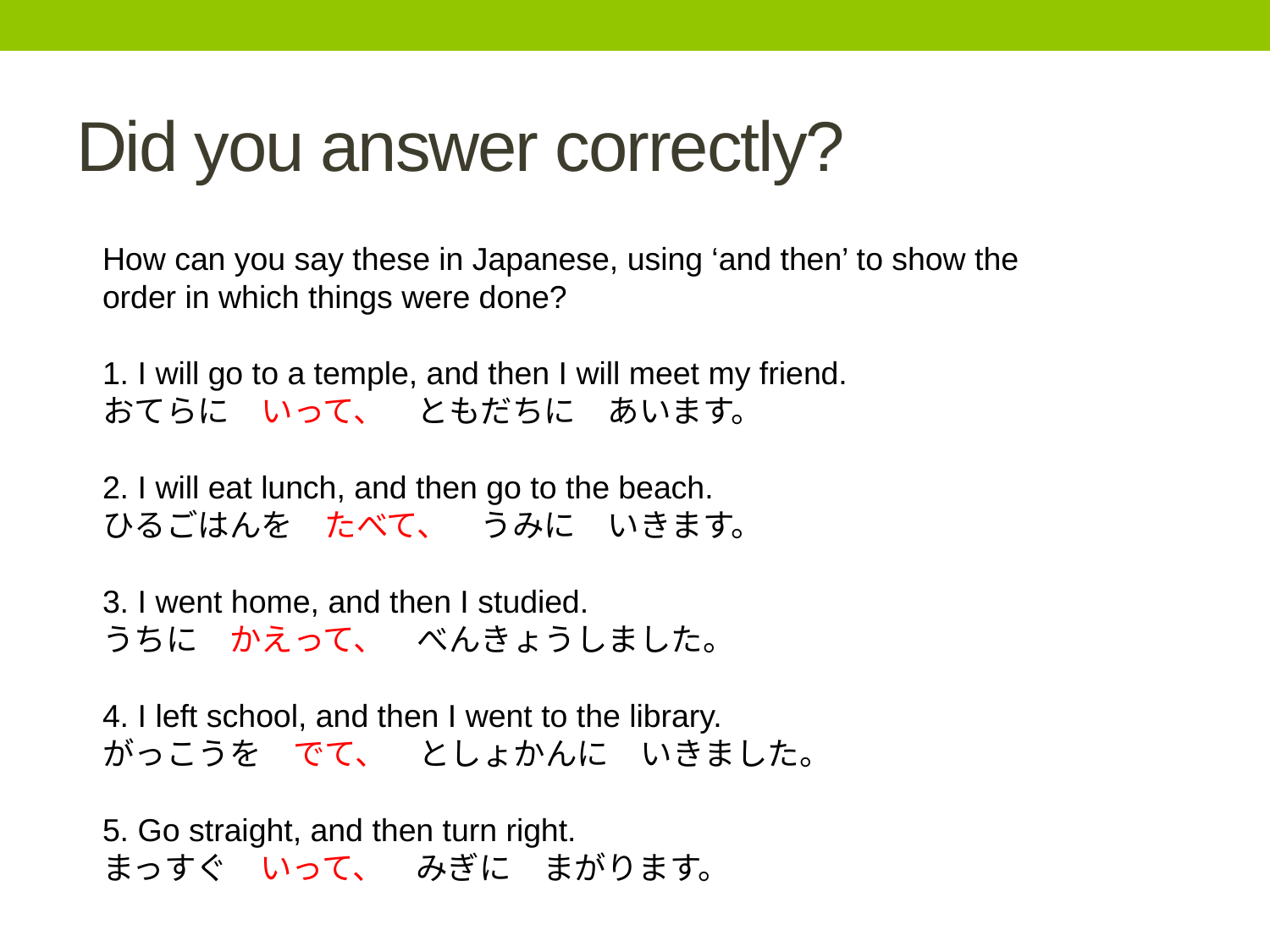

# Did you answer correctly?
How can you say these in Japanese, using ‘and then’ to show the
order in which things were done?

1. I will go to a temple, and then I will meet my friend.
おてらに　いって、　ともだちに　あいます。

2. I will eat lunch, and then go to the beach.
ひるごはんを　たべて、　うみに　いきます。

3. I went home, and then I studied.
うちに　かえって、　べんきょうしました。

4. I left school, and then I went to the library.
がっこうを　でて、　としょかんに　いきました。

5. Go straight, and then turn right.
まっすぐ　いって、　みぎに　まがります。